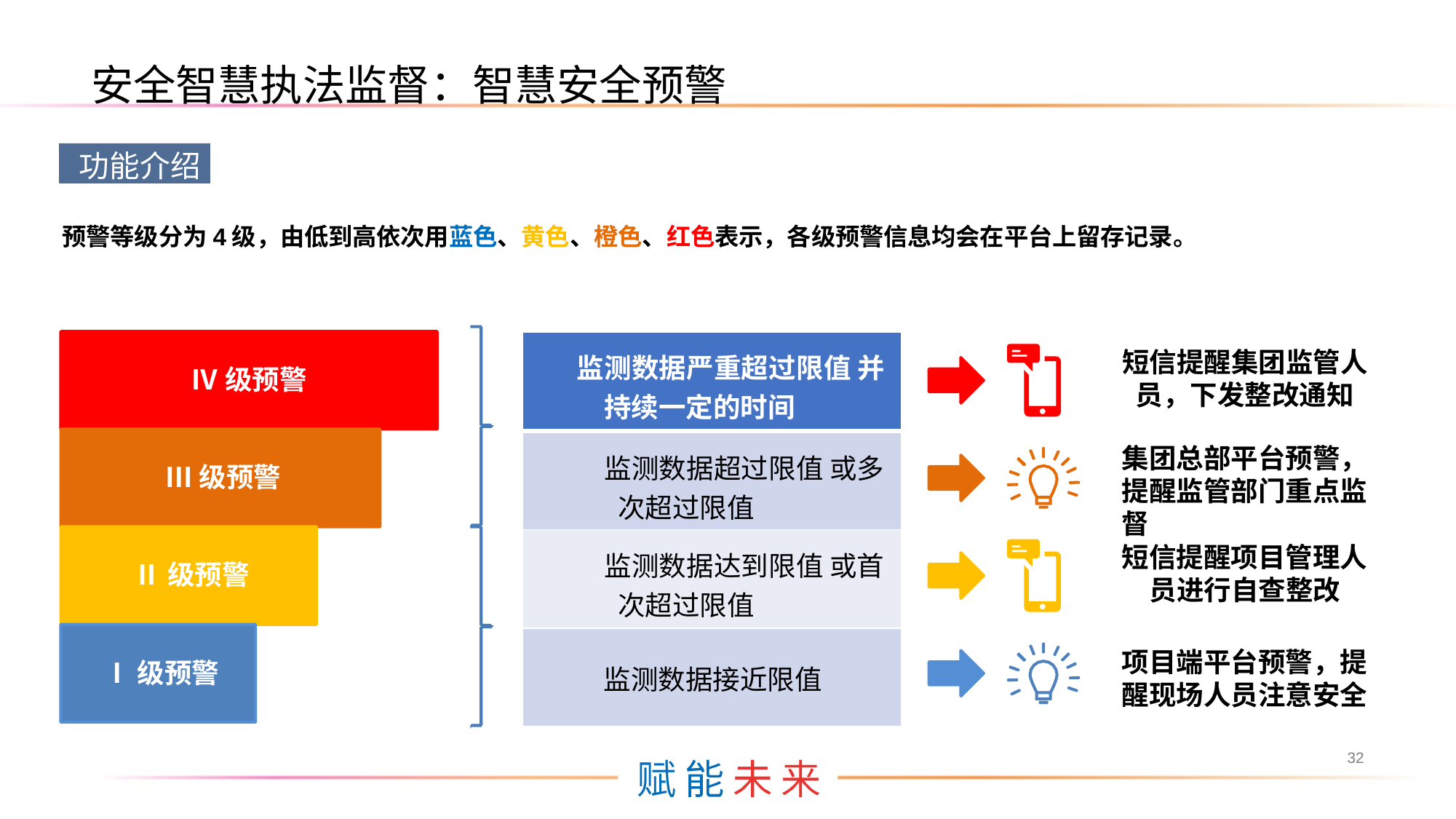

安全智慧执法监督：智慧安全预警
功能介绍
预警等级分为4级，由低到高依次用蓝色、黄色、橙色、红色表示，各级预警信息均会在平台上留存记录。

| 监测数据严重超过限值 并持续一定的时间 |
| --- |
| 监测数据超过限值 或多次超过限值 |
| 监测数据达到限值 或首次超过限值 |
| 监测数据接近限值 |
短信提醒集团监管人 员，下发整改通知

Ⅳ级预警
监测数据严重突破限值

集团总部平台预警，提醒监管部门重点监督

Ⅲ级预警
监测数据突破限值

短信提醒项目管理人 员进行自查整改

Ⅱ级预警
监测数据达到限值

项目端平台预警，提 醒现场人员注意安全

Ⅰ级预警
32